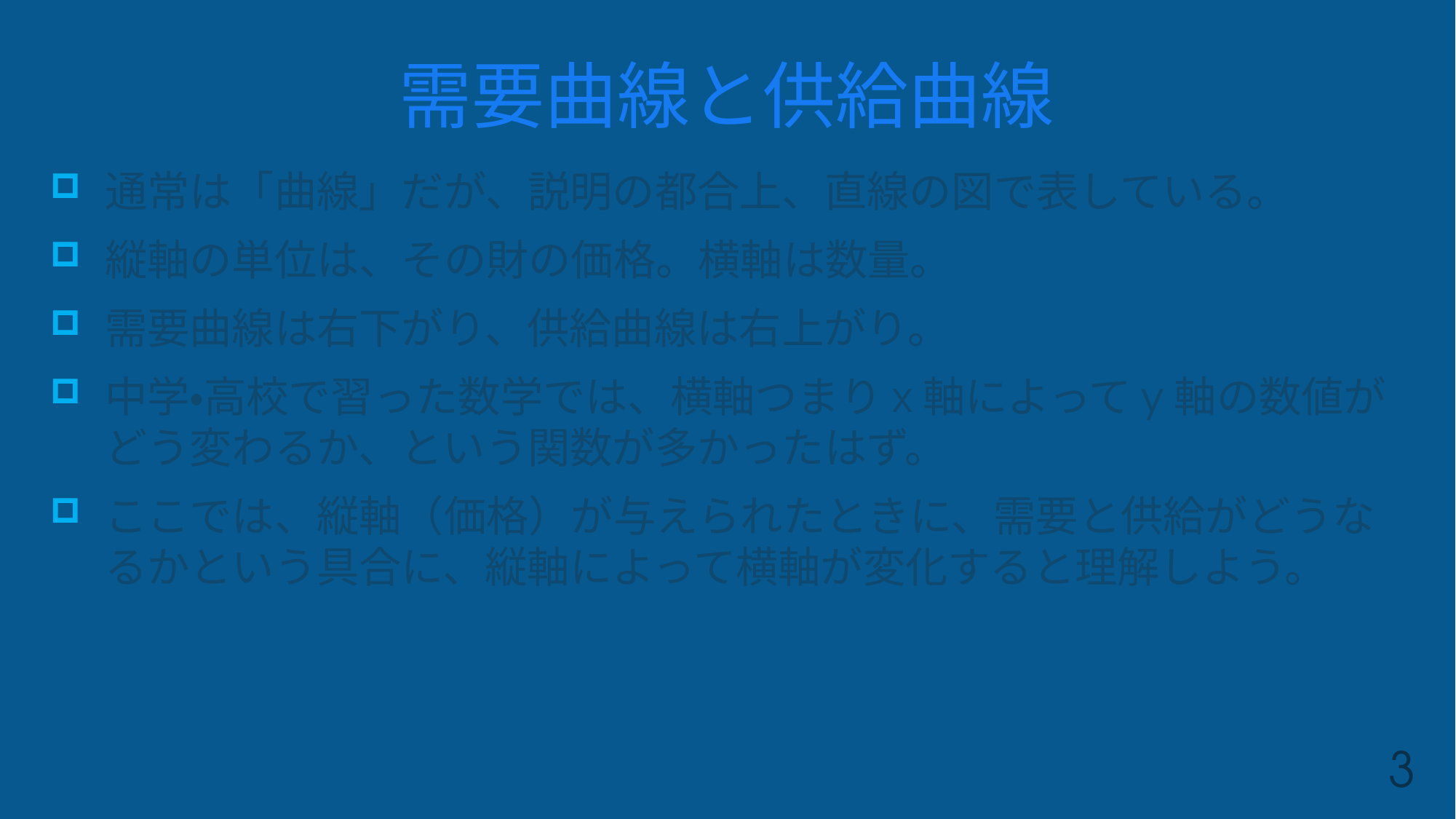

# 需要曲線と供給曲線
通常は「曲線」だが、説明の都合上、直線の図で表している。
縦軸の単位は、その財の価格。横軸は数量。
需要曲線は右下がり、供給曲線は右上がり。
中学・高校で習った数学では、横軸つまりx軸によってy軸の数値がどう変わるか、という関数が多かったはず。
ここでは、縦軸（価格）が与えられたときに、需要と供給がどうなるかという具合に、縦軸によって横軸が変化すると理解しよう。

3